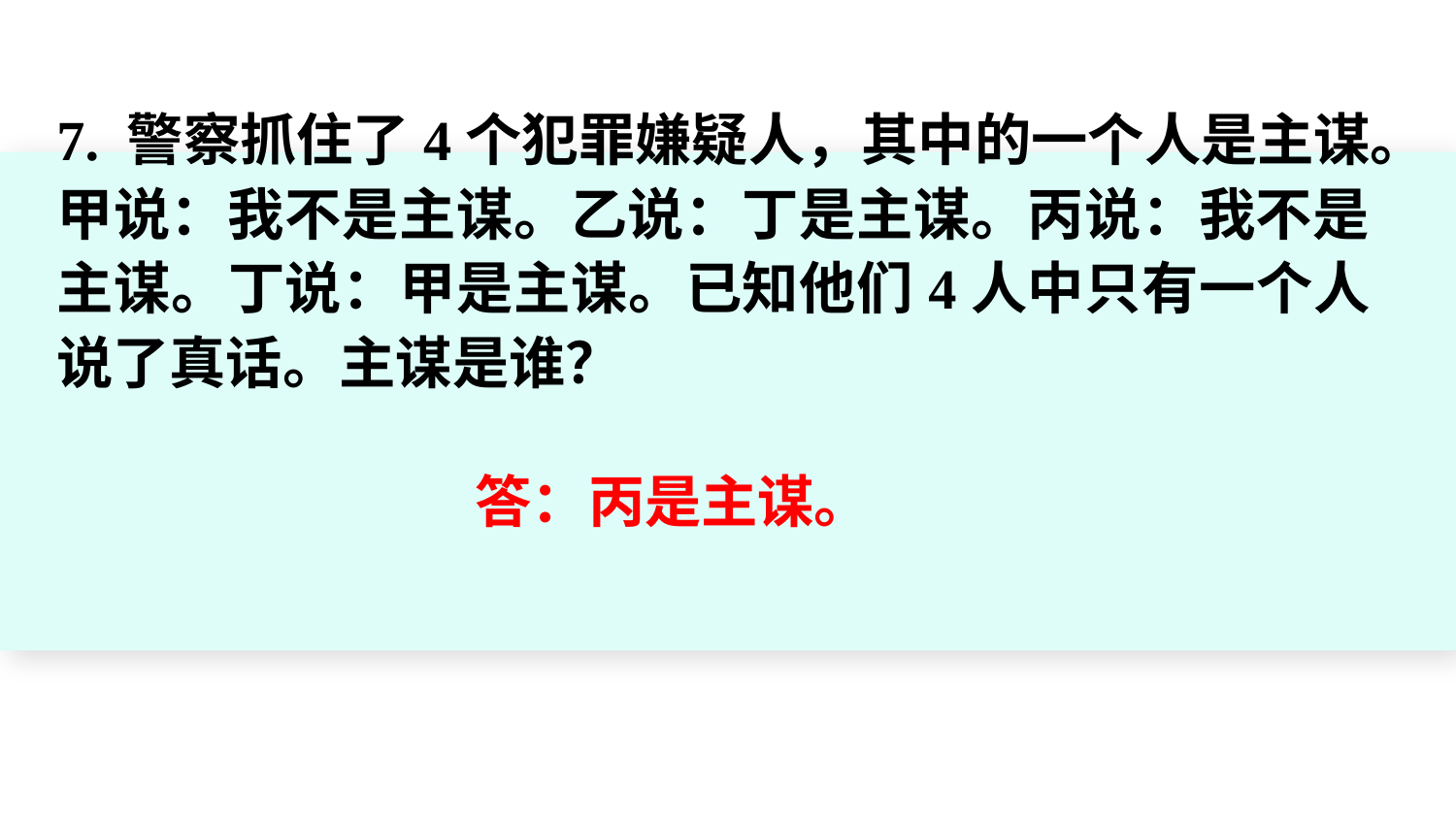

7. 警察抓住了4个犯罪嫌疑人，其中的一个人是主谋。甲说：我不是主谋。乙说：丁是主谋。丙说：我不是主谋。丁说：甲是主谋。已知他们4人中只有一个人说了真话。主谋是谁？
答：丙是主谋。